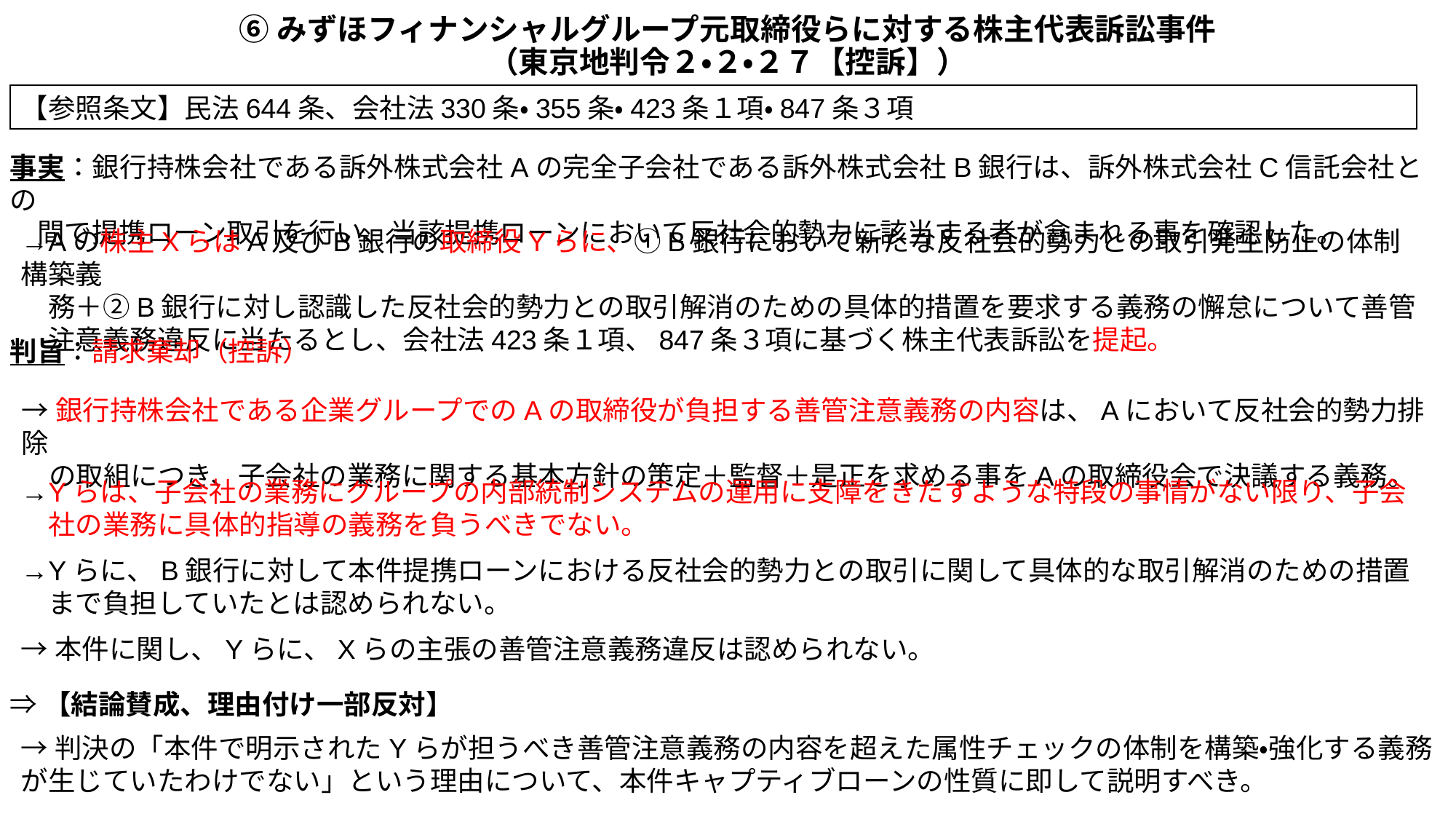

# ⑥みずほフィナンシャルグループ元取締役らに対する株主代表訴訟事件 （東京地判令２・２・２７【控訴】）
【参照条文】民法644条、会社法330条・355条・423条１項・847条３項
事実：銀行持株会社である訴外株式会社Aの完全子会社である訴外株式会社B銀行は、訴外株式会社C信託会社との
　間で提携ローン取引を行い、当該提携ローンにおいて反社会的勢力に該当する者が含まれる事を確認した。
→Aの株主XらはA及びB銀行の取締役Yらに、①B銀行において新たな反社会的勢力との取引発生防止の体制構築義
　務＋②B銀行に対し認識した反社会的勢力との取引解消のための具体的措置を要求する義務の懈怠について善管
　注意義務違反に当たるとし、会社法423条１項、847条３項に基づく株主代表訴訟を提起。
判旨：請求棄却（控訴）
→銀行持株会社である企業グループでのAの取締役が負担する善管注意義務の内容は、Aにおいて反社会的勢力排除
　の取組につき、子会社の業務に関する基本方針の策定＋監督＋是正を求める事をAの取締役会で決議する義務。
→Yらは、子会社の業務にグループの内部統制システムの運用に支障をきたすような特段の事情がない限り、子会
　社の業務に具体的指導の義務を負うべきでない。
→Yらに、B銀行に対して本件提携ローンにおける反社会的勢力との取引に関して具体的な取引解消のための措置
　まで負担していたとは認められない。
→本件に関し、Yらに、Xらの主張の善管注意義務違反は認められない。
⇒【結論賛成、理由付け一部反対】
→判決の「本件で明示されたYらが担うべき善管注意義務の内容を超えた属性チェックの体制を構築・強化する義務が生じていたわけでない」という理由について、本件キャプティブローンの性質に即して説明すべき。